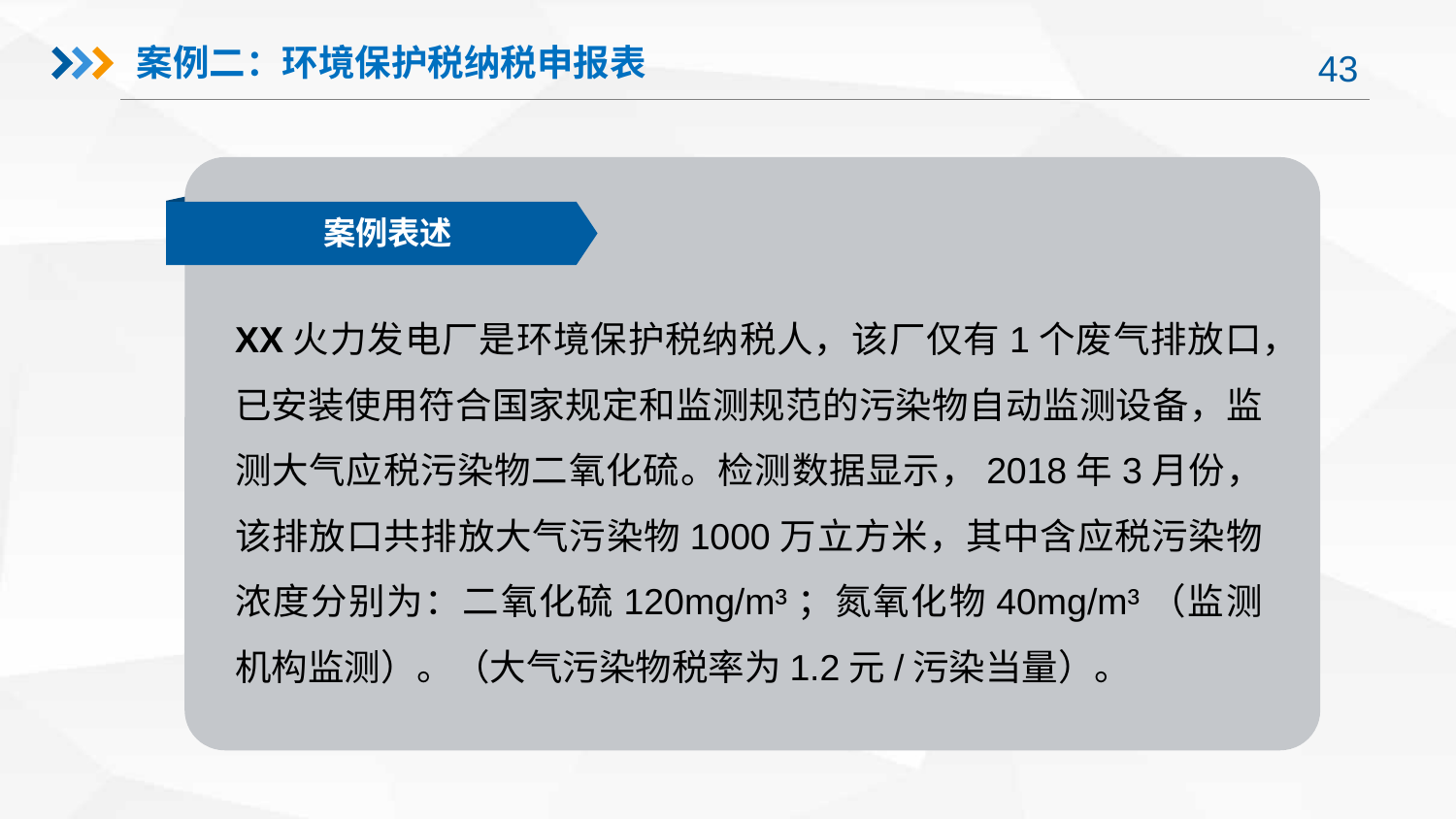

案例二：环境保护税纳税申报表

案例表述
XX火力发电厂是环境保护税纳税人，该厂仅有1个废气排放口，已安装使用符合国家规定和监测规范的污染物自动监测设备，监测大气应税污染物二氧化硫。检测数据显示，2018年3月份，该排放口共排放大气污染物1000万立方米，其中含应税污染物浓度分别为：二氧化硫120mg/m³；氮氧化物40mg/m³（监测机构监测）。（大气污染物税率为1.2元/污染当量）。